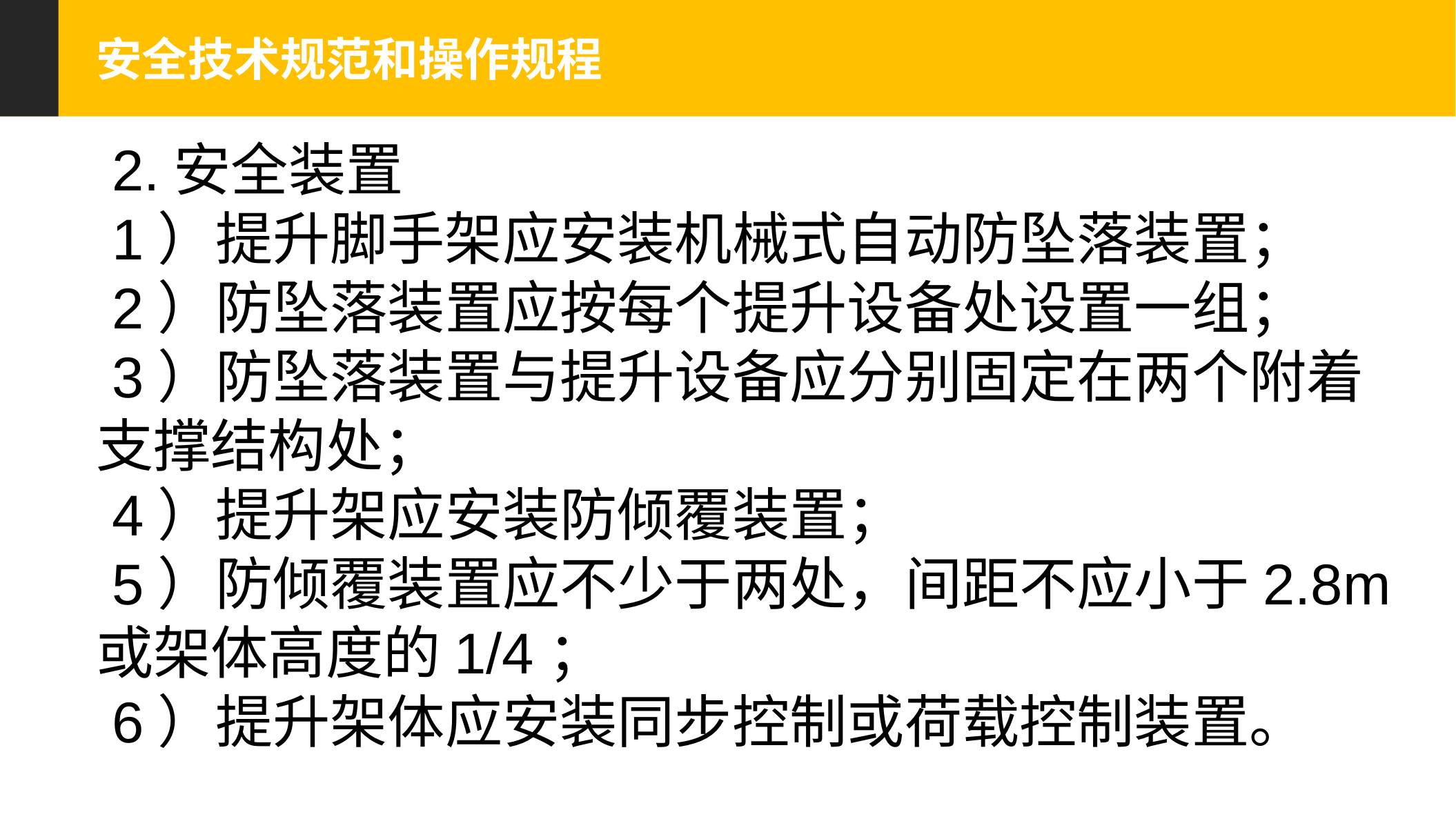

安全技术规范和操作规程
 2.安全装置
 1）提升脚手架应安装机械式自动防坠落装置；
 2）防坠落装置应按每个提升设备处设置一组；
 3）防坠落装置与提升设备应分别固定在两个附着支撑结构处；
 4）提升架应安装防倾覆装置；
 5）防倾覆装置应不少于两处，间距不应小于2.8m或架体高度的1/4；
 6）提升架体应安装同步控制或荷载控制装置。